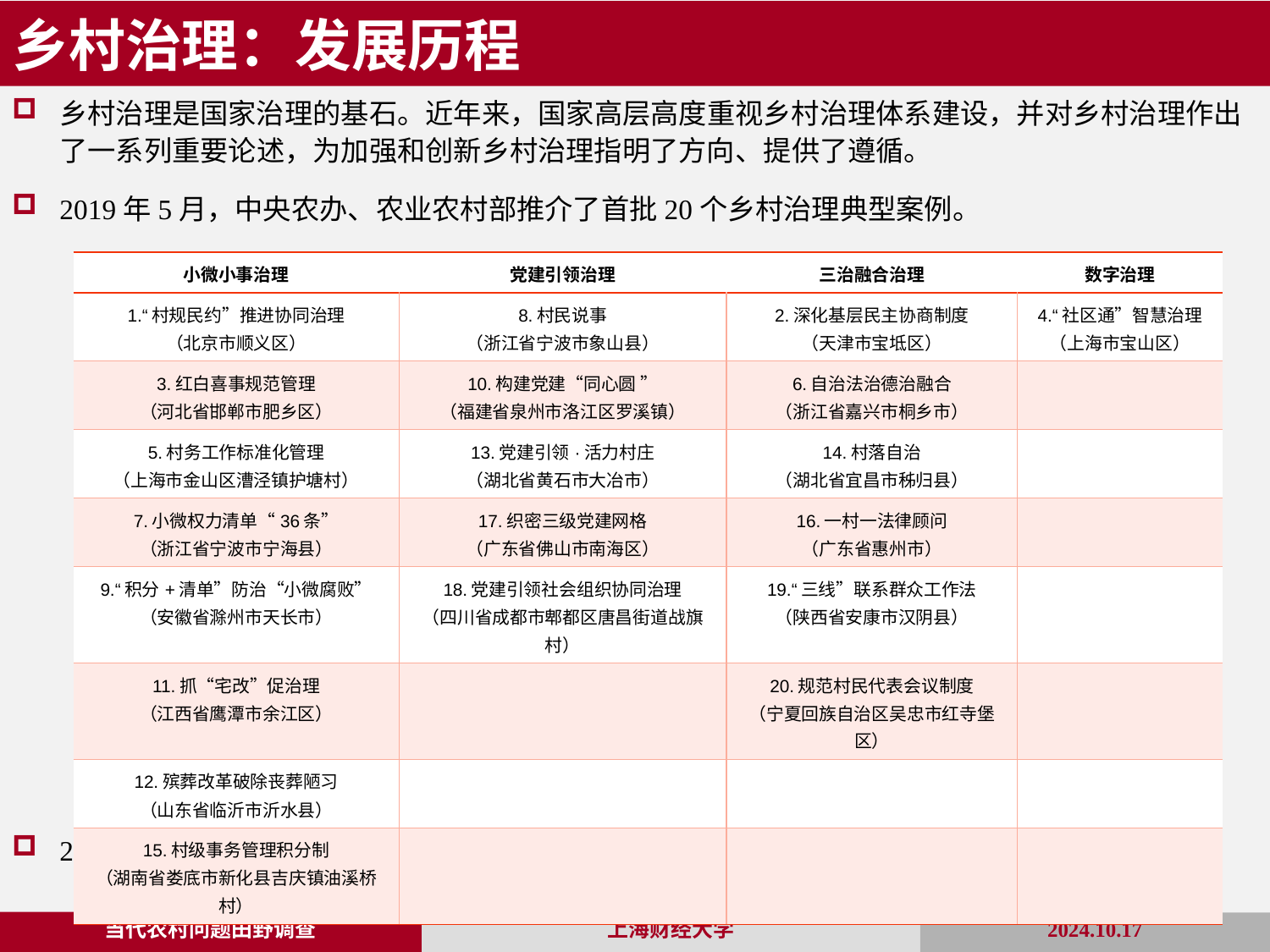

乡村治理：发展历程
乡村治理是国家治理的基石。近年来，国家高层高度重视乡村治理体系建设，并对乡村治理作出了一系列重要论述，为加强和创新乡村治理指明了方向、提供了遵循。
2019年5月，中央农办、农业农村部推介了首批20个乡村治理典型案例。

2019年6月23日，中办、国办印发了《关于加强和改进乡村治理的指导意见》。

| 小微小事治理 | 党建引领治理 | 三治融合治理 | 数字治理 |
| --- | --- | --- | --- |
| 1.“村规民约”推进协同治理 （北京市顺义区） | 8.村民说事 （浙江省宁波市象山县） | 2.深化基层民主协商制度 （天津市宝坻区） | 4.“社区通”智慧治理 （上海市宝山区） |
| 3.红白喜事规范管理 （河北省邯郸市肥乡区） | 10.构建党建“同心圆 ” （福建省泉州市洛江区罗溪镇） | 6.自治法治德治融合 （浙江省嘉兴市桐乡市） |  |
| 5.村务工作标准化管理 （上海市金山区漕泾镇护塘村） | 13.党建引领·活力村庄 （湖北省黄石市大冶市） | 14.村落自治 （湖北省宜昌市秭归县） |  |
| 7.小微权力清单“36条” （浙江省宁波市宁海县） | 17.织密三级党建网格 （广东省佛山市南海区） | 16.一村一法律顾问 （广东省惠州市） |  |
| 9.“积分+清单”防治“小微腐败”（安徽省滁州市天长市） | 18.党建引领社会组织协同治理 （四川省成都市郫都区唐昌街道战旗村） | 19.“三线”联系群众工作法 （陕西省安康市汉阴县） |  |
| 11.抓“宅改”促治理 （江西省鹰潭市余江区） |  | 20.规范村民代表会议制度 （宁夏回族自治区吴忠市红寺堡区） |  |
| 12.殡葬改革破除丧葬陋习 （山东省临沂市沂水县） |  |  |  |
| 15.村级事务管理积分制 （湖南省娄底市新化县吉庆镇油溪桥村） |  |  |  |
当代农村问题田野调查
2024.10.17
上海财经大学